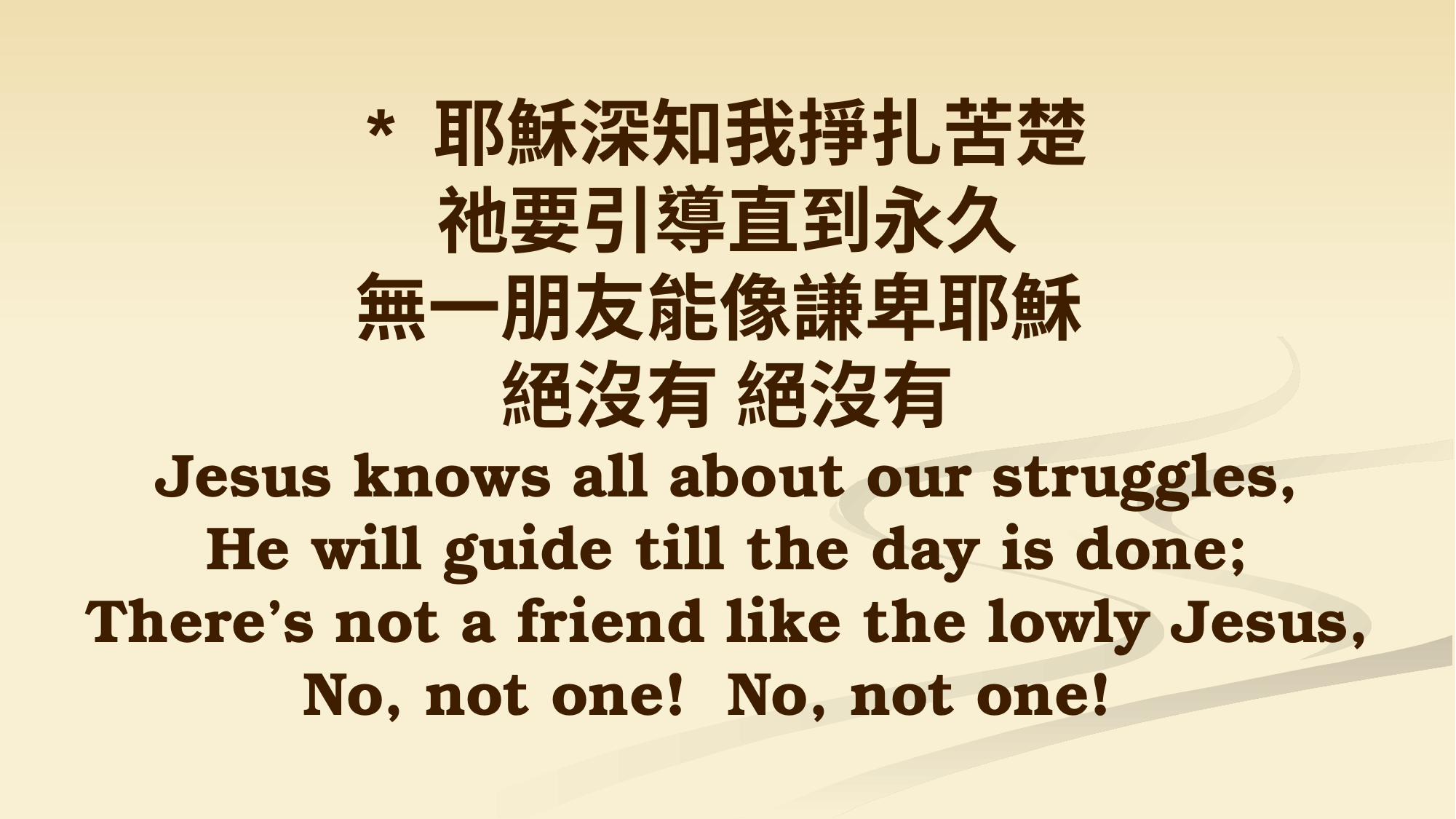

* 耶穌深知我掙扎苦楚
祂要引導直到永久
無一朋友能像謙卑耶穌
絕沒有 絕沒有
Jesus knows all about our struggles,
He will guide till the day is done;
There’s not a friend like the lowly Jesus,
No, not one!  No, not one!